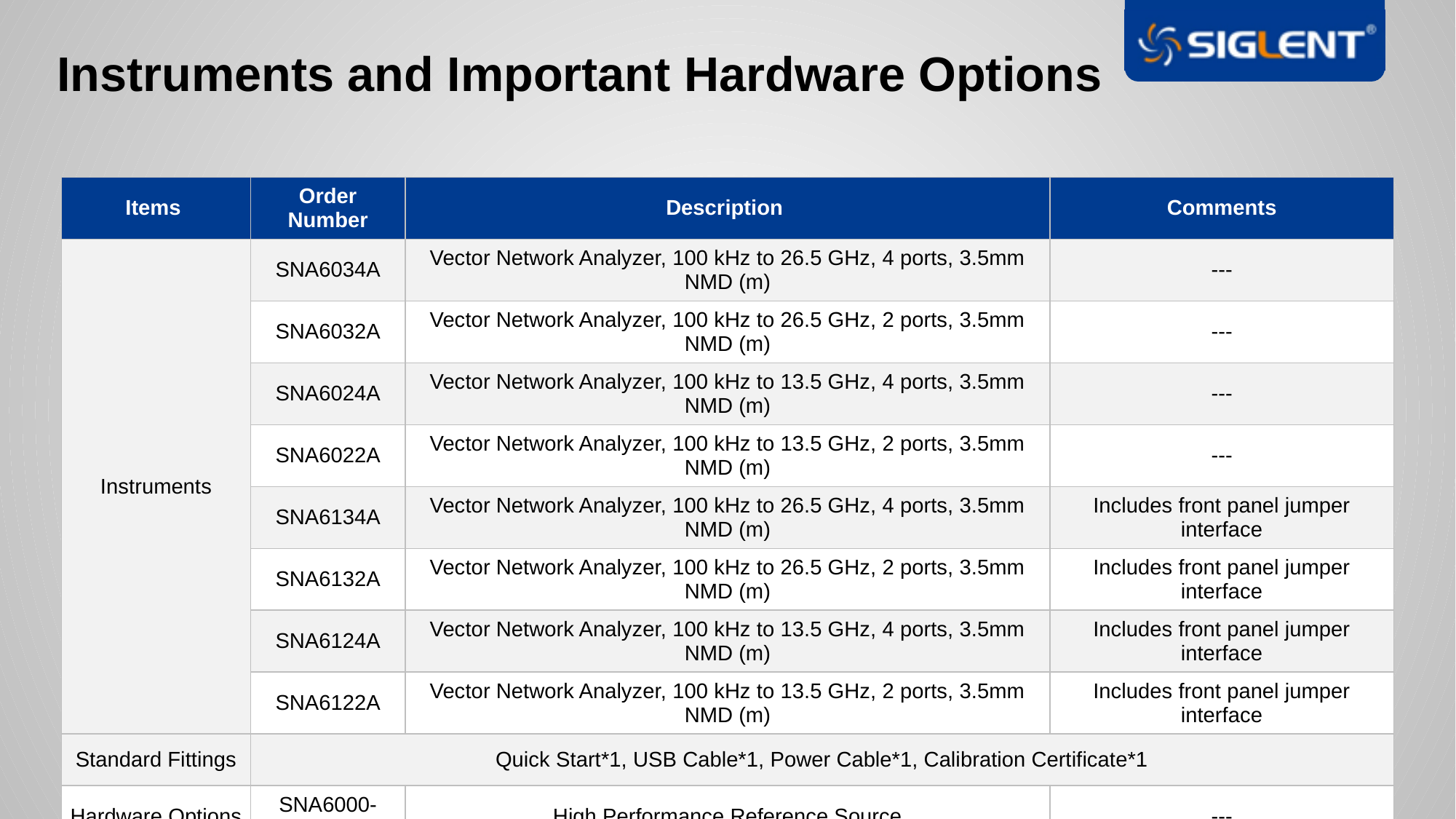

Instruments and Important Hardware Options
| Items | Order Number | Description | Comments |
| --- | --- | --- | --- |
| Instruments | SNA6034A | Vector Network Analyzer, 100 kHz to 26.5 GHz, 4 ports, 3.5mm NMD (m) | --- |
| 整机 | SNA6032A | Vector Network Analyzer, 100 kHz to 26.5 GHz, 2 ports, 3.5mm NMD (m) | --- |
|  | SNA6024A | Vector Network Analyzer, 100 kHz to 13.5 GHz, 4 ports, 3.5mm NMD (m) | --- |
|  | SNA6022A | Vector Network Analyzer, 100 kHz to 13.5 GHz, 2 ports, 3.5mm NMD (m) | --- |
|  | SNA6134A | Vector Network Analyzer, 100 kHz to 26.5 GHz, 4 ports, 3.5mm NMD (m) | Includes front panel jumper interface |
|  | SNA6132A | Vector Network Analyzer, 100 kHz to 26.5 GHz, 2 ports, 3.5mm NMD (m) | Includes front panel jumper interface |
|  | SNA6124A | Vector Network Analyzer, 100 kHz to 13.5 GHz, 4 ports, 3.5mm NMD (m) | Includes front panel jumper interface |
|  | SNA6122A | Vector Network Analyzer, 100 kHz to 13.5 GHz, 2 ports, 3.5mm NMD (m) | Includes front panel jumper interface |
| Standard Fittings | Quick Start\*1, USB Cable\*1, Power Cable\*1, Calibration Certificate\*1 |  |  |
| Hardware Options | SNA6000-HPR | High Performance Reference Source | --- |